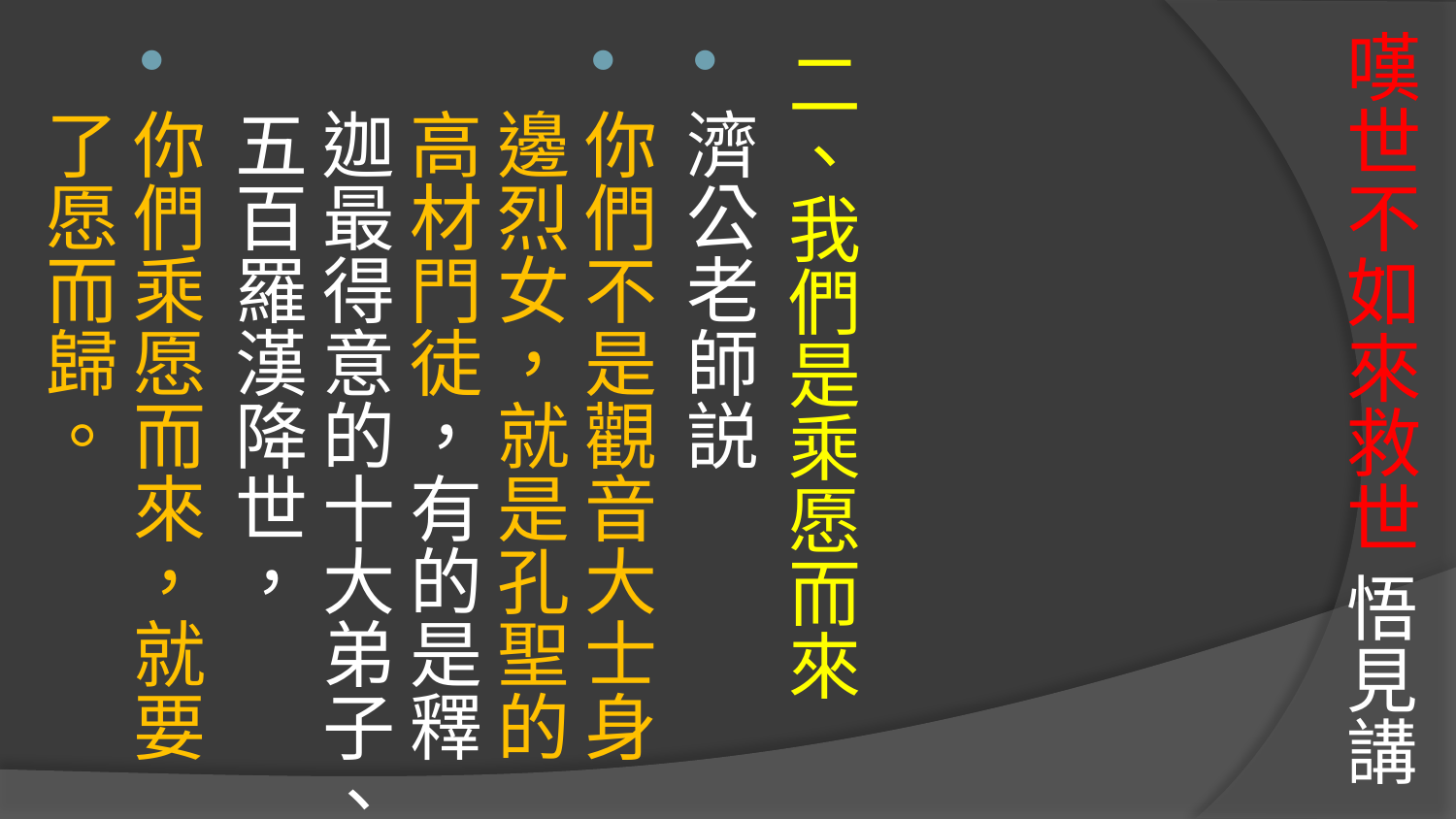

# 嘆世不如來救世 悟見講
二、我們是乘愿而來
濟公老師説
你們不是觀音大士身邊烈女，就是孔聖的高材門徒，有的是釋迦最得意的十大弟子、五百羅漢降世，
你們乘愿而來，就要了愿而歸。